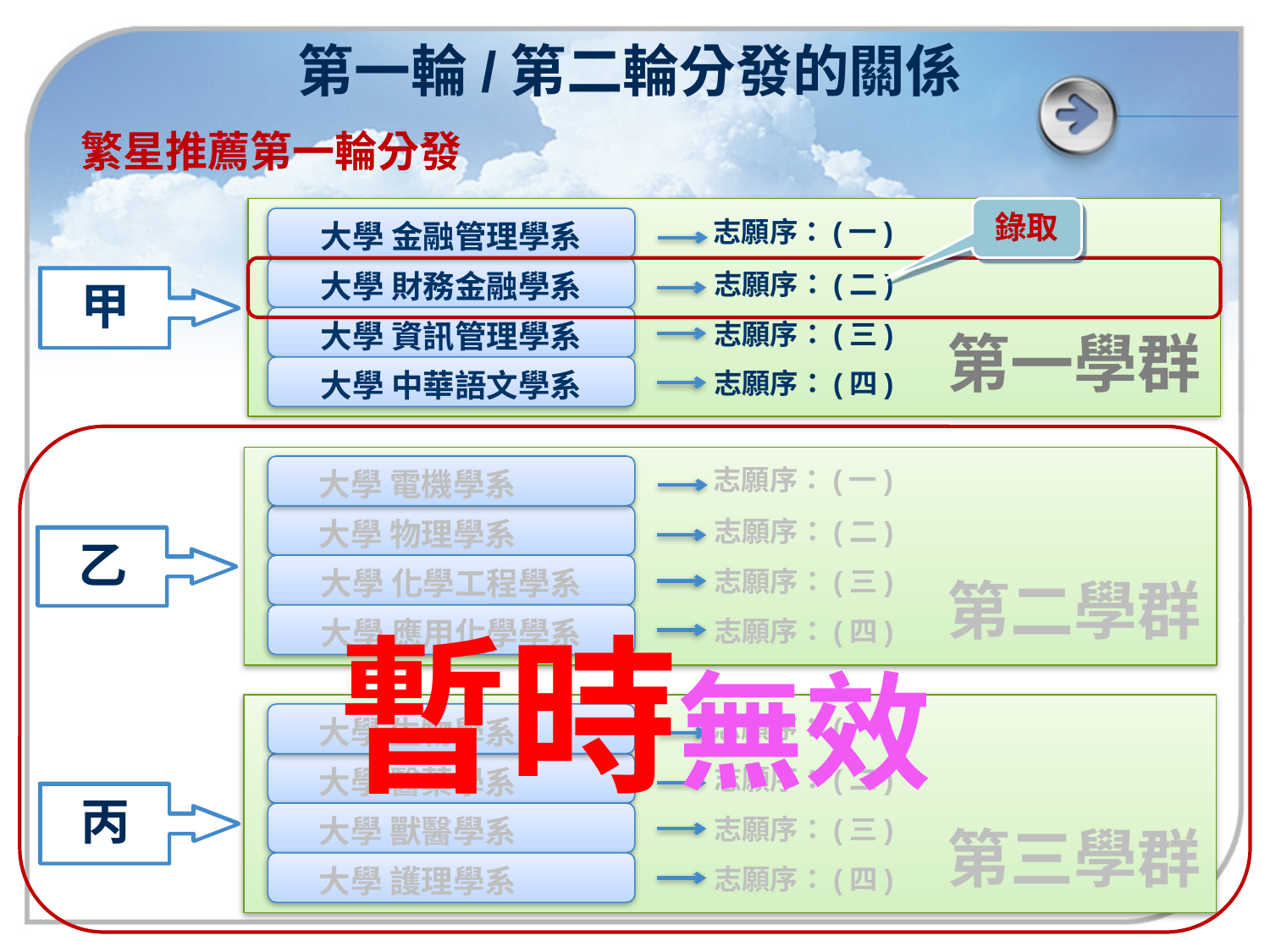

第一輪/第二輪分發的關係
繁星推薦第一輪分發

錄取
大學 金融管理學系
志願序：(一)

大學 財務金融學系

志願序：(二)
左1
甲
大學 資訊管理學系

志願序：(三)
第一學群
大學 中華語文學系
志願序：(四)

暫時無效

志願序：(一)
    大學 電機學系
    大學 物理學系

志願序：(二)
左2

乙
大學 化學工程學系

志願序：(三)
第二學群
大學 應用化學學系
志願序：(四)

志願序：(一)
    大學 生物學系
    大學 醫藥學系

志願序：(二)
左3
丙
    大學 獸醫學系

志願序：(三)
第三學群
    大學 護理學系
志願序：(四)